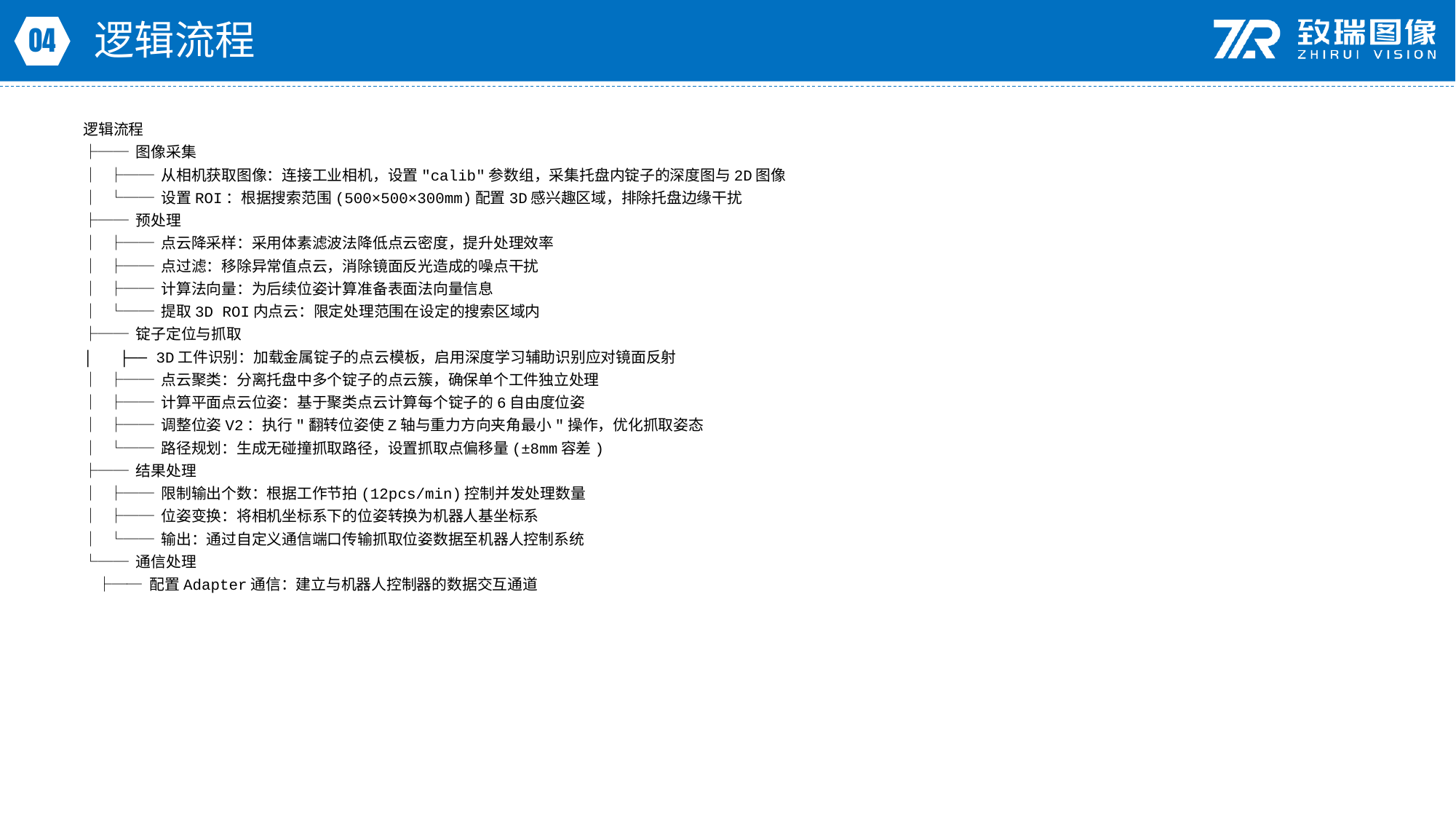

逻辑流程
04

逻辑流程
├── 图像采集
│   ├── 从相机获取图像：连接工业相机，设置"calib"参数组，采集托盘内锭子的深度图与2D图像
│   └── 设置ROI：根据搜索范围(500×500×300mm)配置3D感兴趣区域，排除托盘边缘干扰
├── 预处理
│   ├── 点云降采样：采用体素滤波法降低点云密度，提升处理效率
│   ├── 点过滤：移除异常值点云，消除镜面反光造成的噪点干扰
│   ├── 计算法向量：为后续位姿计算准备表面法向量信息
│   └── 提取3D ROI内点云：限定处理范围在设定的搜索区域内
├── 锭子定位与抓取
│   ├── 3D工件识别：加载金属锭子的点云模板，启用深度学习辅助识别应对镜面反射
│   ├── 点云聚类：分离托盘中多个锭子的点云簇，确保单个工件独立处理
│   ├── 计算平面点云位姿：基于聚类点云计算每个锭子的6自由度位姿
│   ├── 调整位姿V2：执行"翻转位姿使Z轴与重力方向夹角最小"操作，优化抓取姿态
│   └── 路径规划：生成无碰撞抓取路径，设置抓取点偏移量(±8mm容差)
├── 结果处理
│   ├── 限制输出个数：根据工作节拍(12pcs/min)控制并发处理数量
│   ├── 位姿变换：将相机坐标系下的位姿转换为机器人基坐标系
│   └── 输出：通过自定义通信端口传输抓取位姿数据至机器人控制系统
└── 通信处理
    ├── 配置Adapter通信：建立与机器人控制器的数据交互通道